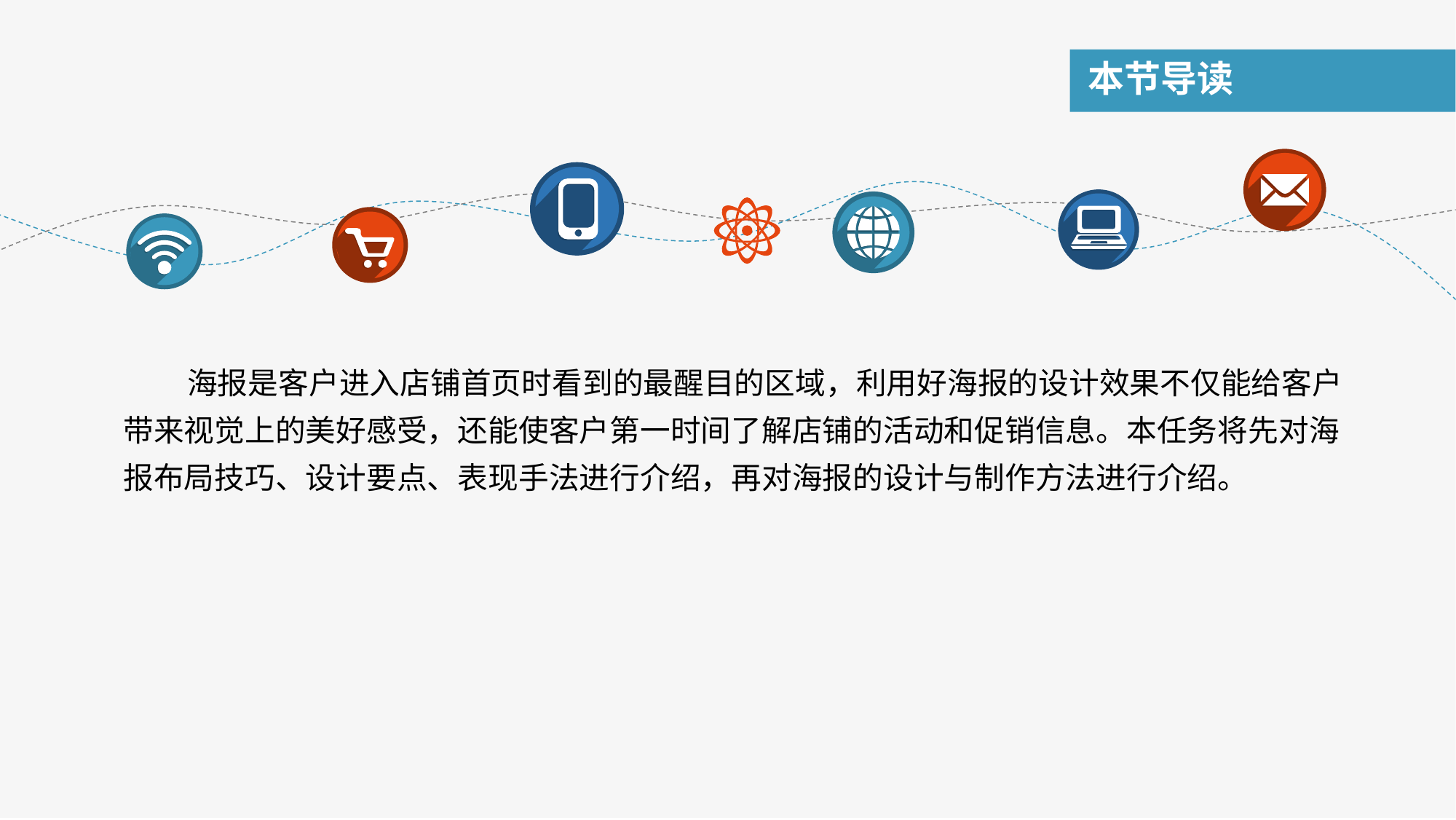

本节导读

海报是客户进入店铺首页时看到的最醒目的区域，利用好海报的设计效果不仅能给客户带来视觉上的美好感受，还能使客户第一时间了解店铺的活动和促销信息。本任务将先对海报布局技巧、设计要点、表现手法进行介绍，再对海报的设计与制作方法进行介绍。